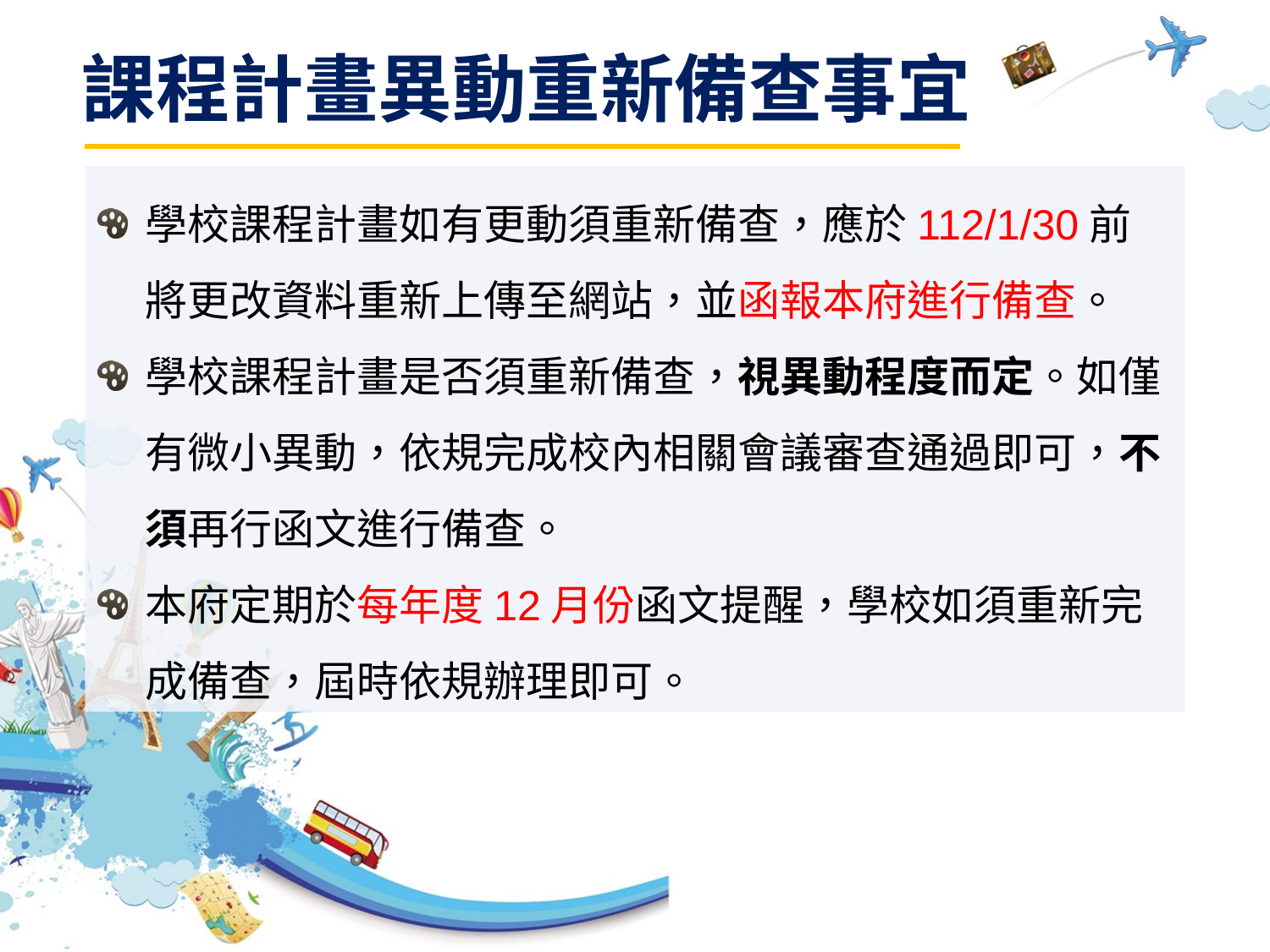

課程計畫異動重新備查事宜
學校課程計畫如有更動須重新備查，應於112/1/30前將更改資料重新上傳至網站，並函報本府進行備查。
學校課程計畫是否須重新備查，視異動程度而定。如僅有微小異動，依規完成校內相關會議審查通過即可，不須再行函文進行備查。
本府定期於每年度12月份函文提醒，學校如須重新完成備查，屆時依規辦理即可。